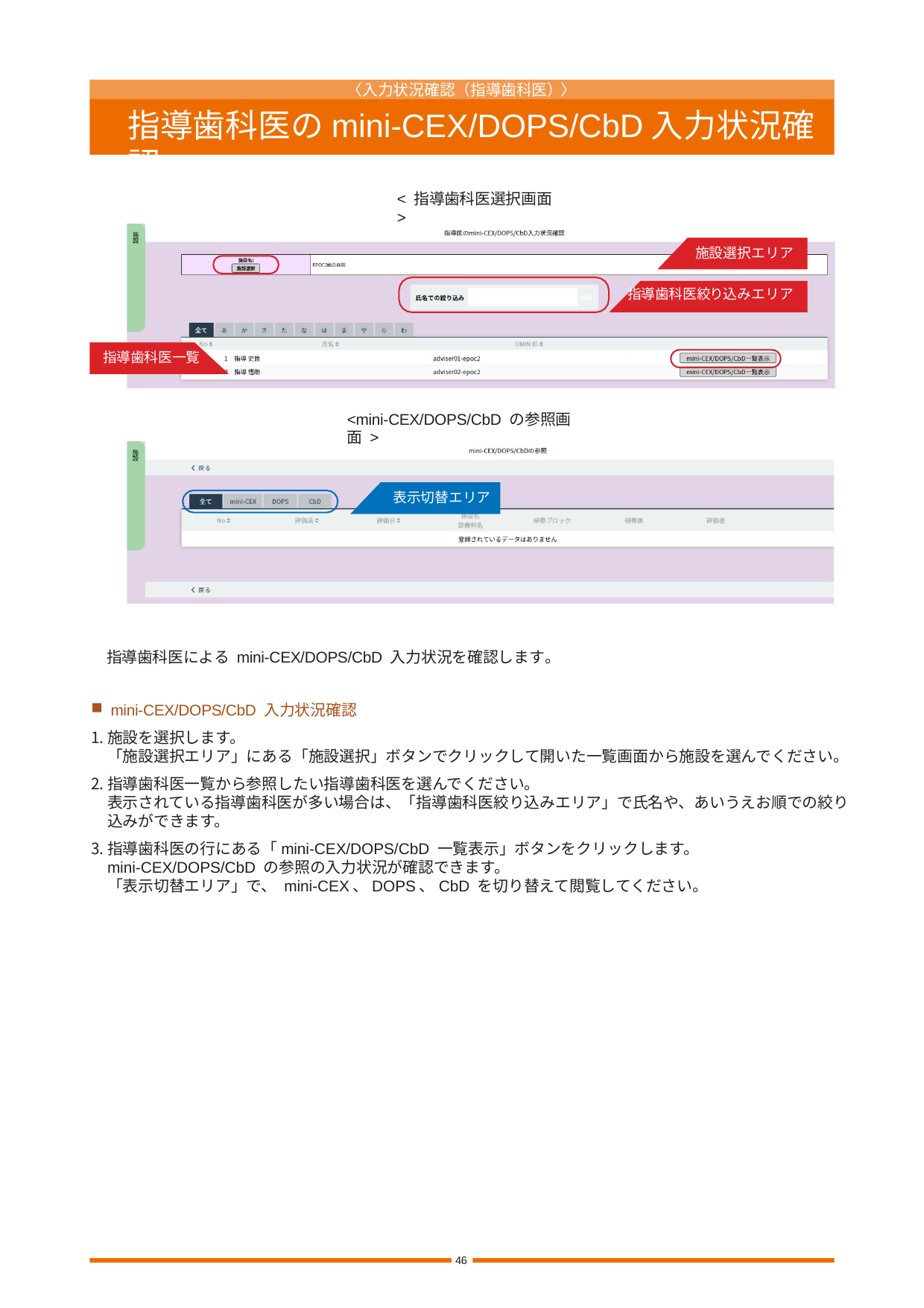

〈入力状況確認（指導歯科医）〉
指導歯科医のmini-CEX/DOPS/CbD入力状況確認
< 指導歯科医選択画面 >

施設選択エリア

指導歯科医絞り込みエリア

指導歯科医一覧
<mini-CEX/DOPS/CbD の参照画面>

表示切替エリア
指導歯科医による mini-CEX/DOPS/CbD 入力状況を確認します。

mini-CEX/DOPS/CbD 入力状況確認
施設を選択します。
「施設選択エリア」にある「施設選択」ボタンでクリックして開いた一覧画面から施設を選んでください。
指導歯科医一覧から参照したい指導歯科医を選んでください。
表示されている指導歯科医が多い場合は、「指導歯科医絞り込みエリア」で氏名や、あいうえお順での絞り込みができます。
指導歯科医の行にある「mini-CEX/DOPS/CbD 一覧表示」ボタンをクリックします。
mini-CEX/DOPS/CbD の参照の入力状況が確認できます。
「表示切替エリア」で、 mini-CEX、DOPS、CbD を切り替えて閲覧してください。
46